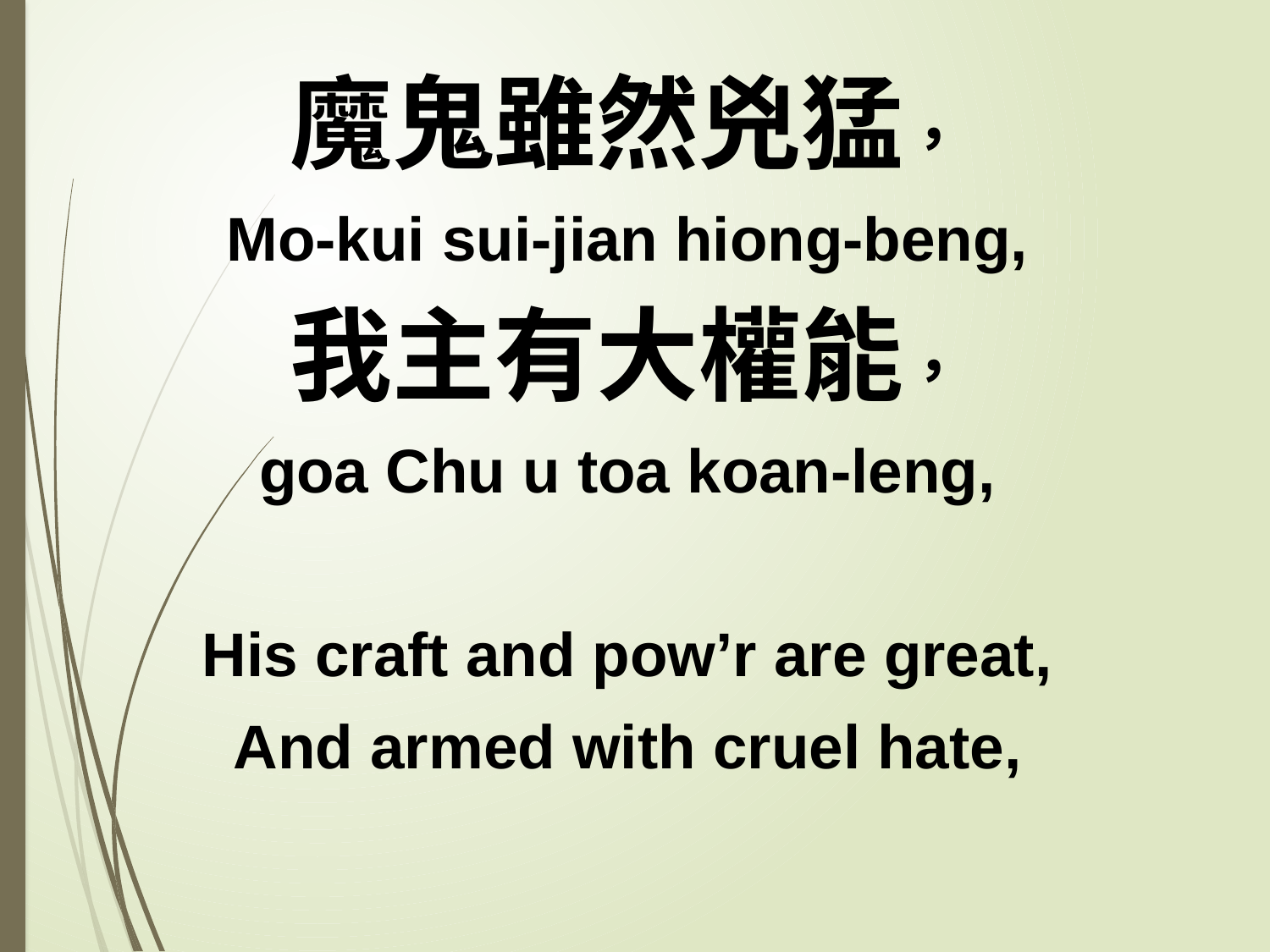

魔鬼雖然兇猛，
Mo-kui sui-jian hiong-beng,
我主有大權能，
goa Chu u toa koan-leng,

His craft and pow’r are great,
And armed with cruel hate,